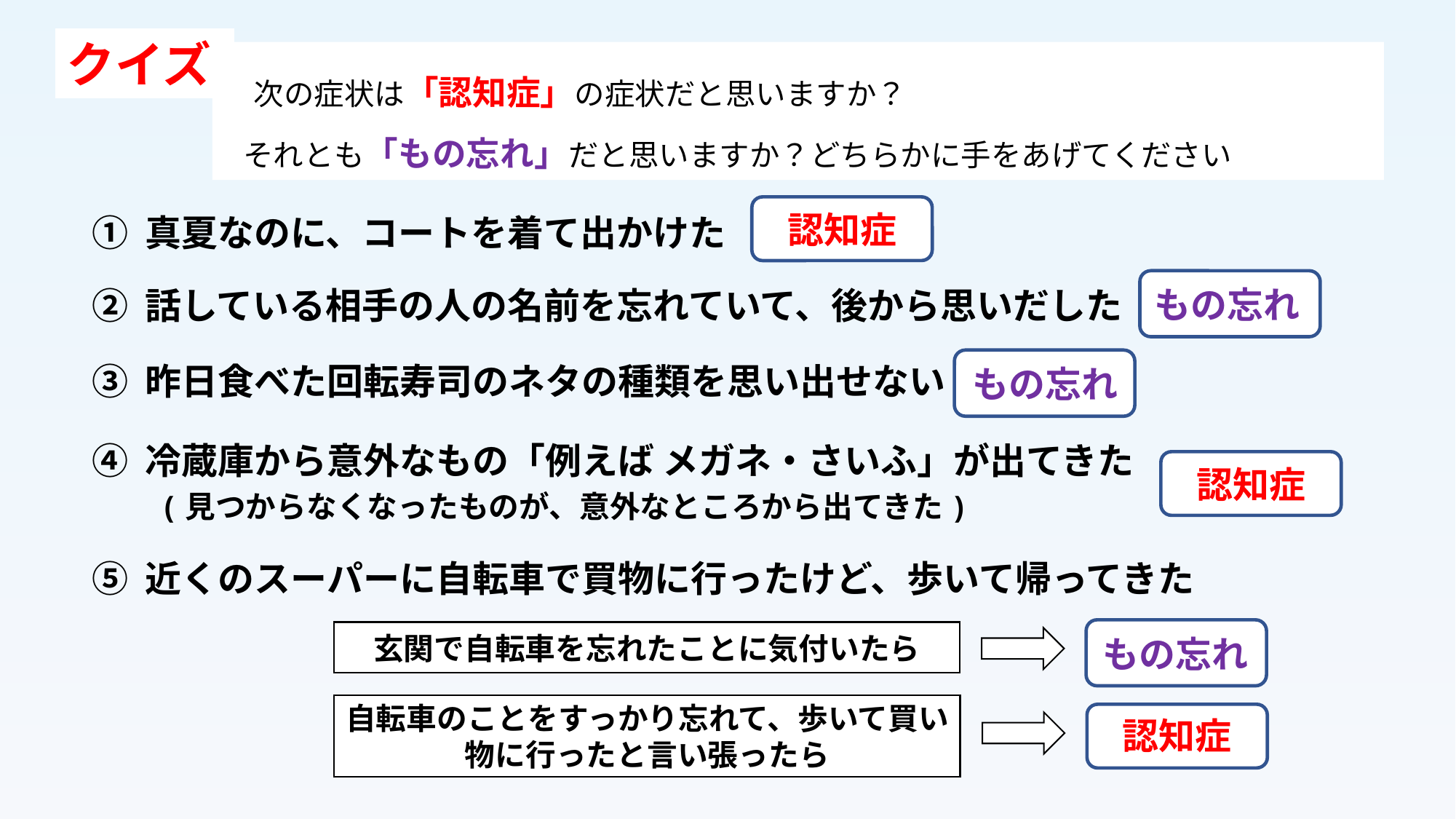

クイズ
# 次の症状は「認知症」の症状だと思いますか？ それとも「もの忘れ」だと思いますか？どちらかに手をあげてください

認知症
① 真夏なのに、コートを着て出かけた

もの忘れ
② 話している相手の人の名前を忘れていて、後から思いだした

もの忘れ
③ 昨日食べた回転寿司のネタの種類を思い出せない
④ 冷蔵庫から意外なもの「例えば メガネ・さいふ」が出てきた
　　(見つからなくなったものが、意外なところから出てきた)

認知症
⑤ 近くのスーパーに自転車で買物に行ったけど、歩いて帰ってきた

玄関で自転車を忘れたことに気付いたら
もの忘れ

自転車のことをすっかり忘れて、歩いて買い物に行ったと言い張ったら

認知症